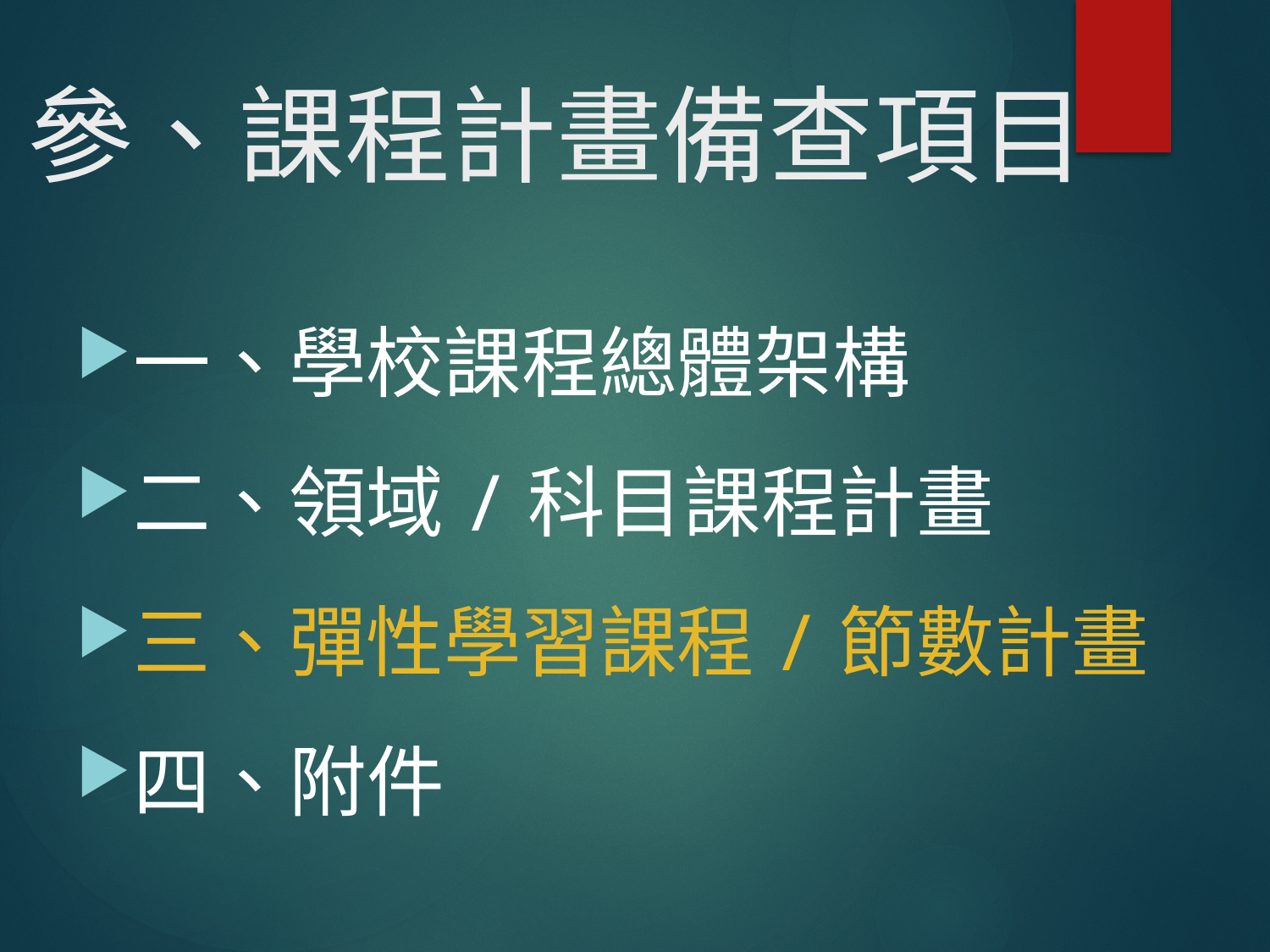

# 參、課程計畫備查項目
一、學校課程總體架構
二、領域/科目課程計畫
三、彈性學習課程/節數計畫
四、附件